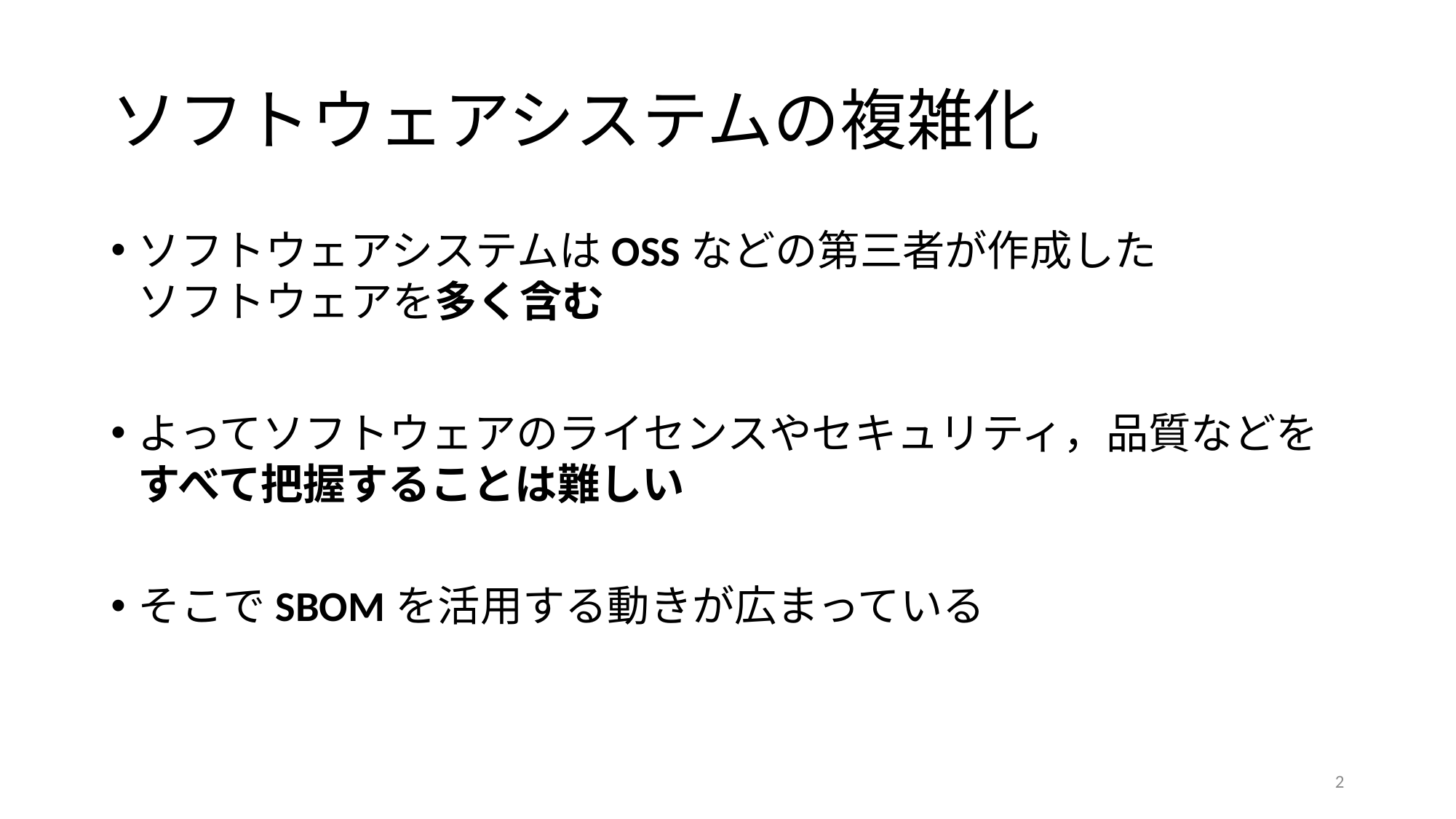

# ソフトウェアシステムの複雑化
ソフトウェアシステムはOSSなどの第三者が作成した
ソフトウェアを多く含む

よってソフトウェアのライセンスやセキュリティ，品質などを
すべて把握することは難しい

そこでSBOMを活用する動きが広まっている
2